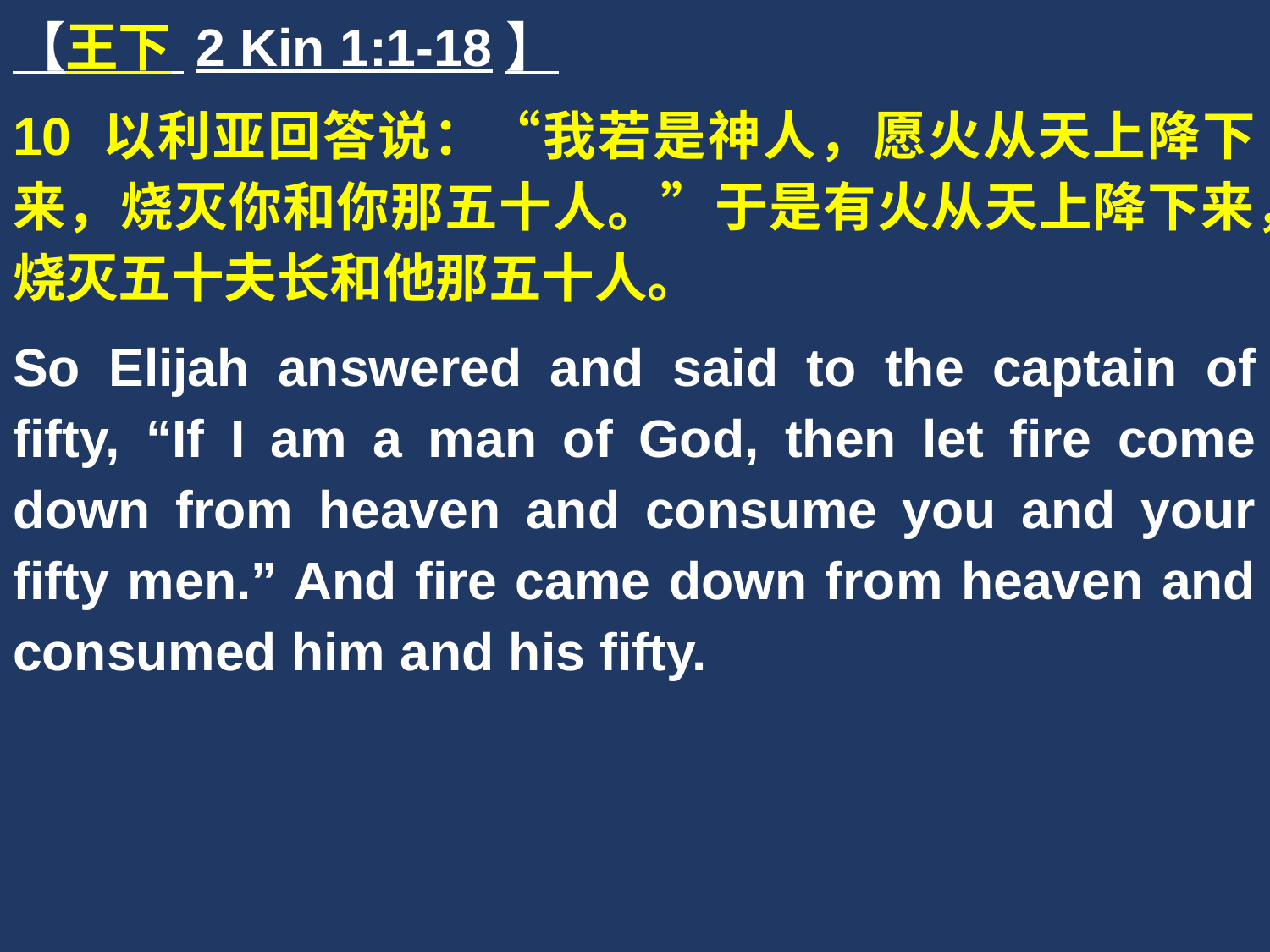

【王下 2 Kin 1:1-18】
10 以利亚回答说：“我若是神人，愿火从天上降下来，烧灭你和你那五十人。”于是有火从天上降下来，烧灭五十夫长和他那五十人。
So Elijah answered and said to the captain of fifty, “If I am a man of God, then let fire come down from heaven and consume you and your fifty men.” And fire came down from heaven and consumed him and his fifty.